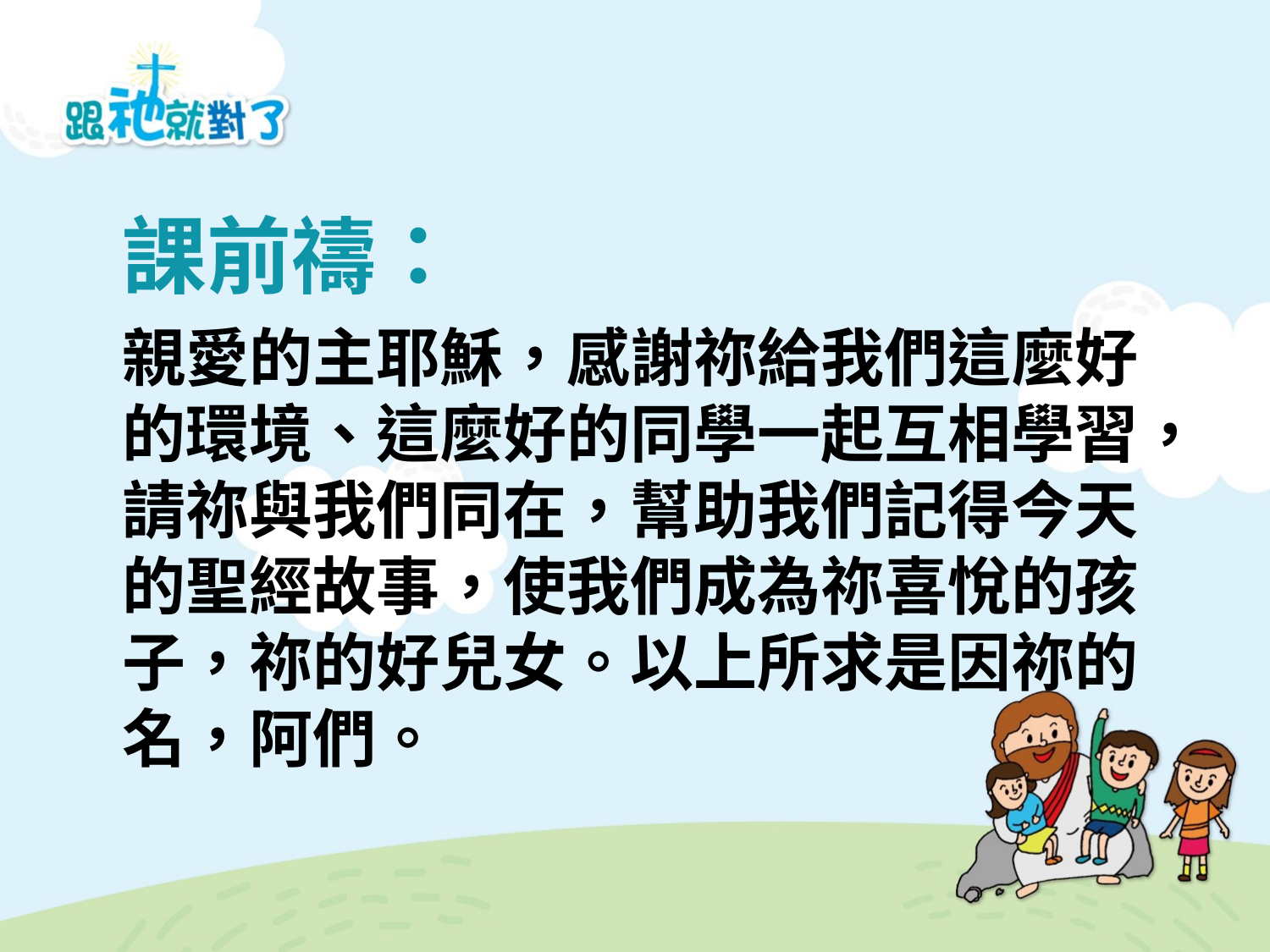

課前禱：
親愛的主耶穌，感謝祢給我們這麼好的環境、這麼好的同學一起互相學習，請祢與我們同在，幫助我們記得今天的聖經故事，使我們成為祢喜悅的孩子，祢的好兒女。以上所求是因祢的名，阿們。